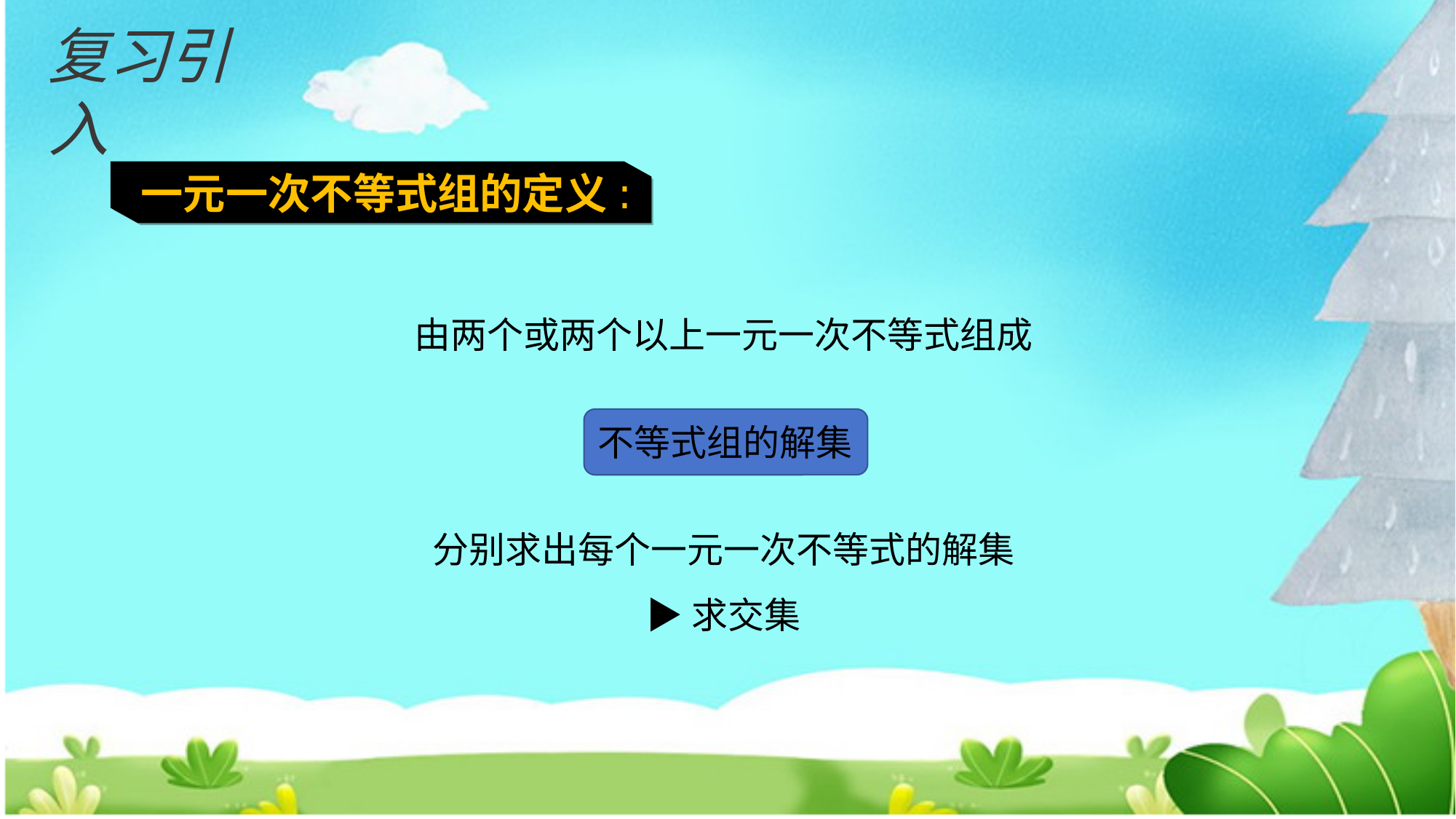

复习引入
 一元一次不等式组的定义:
由两个或两个以上一元一次不等式组成

不等式组的解集
分别求出每个一元一次不等式的解集
▶求交集